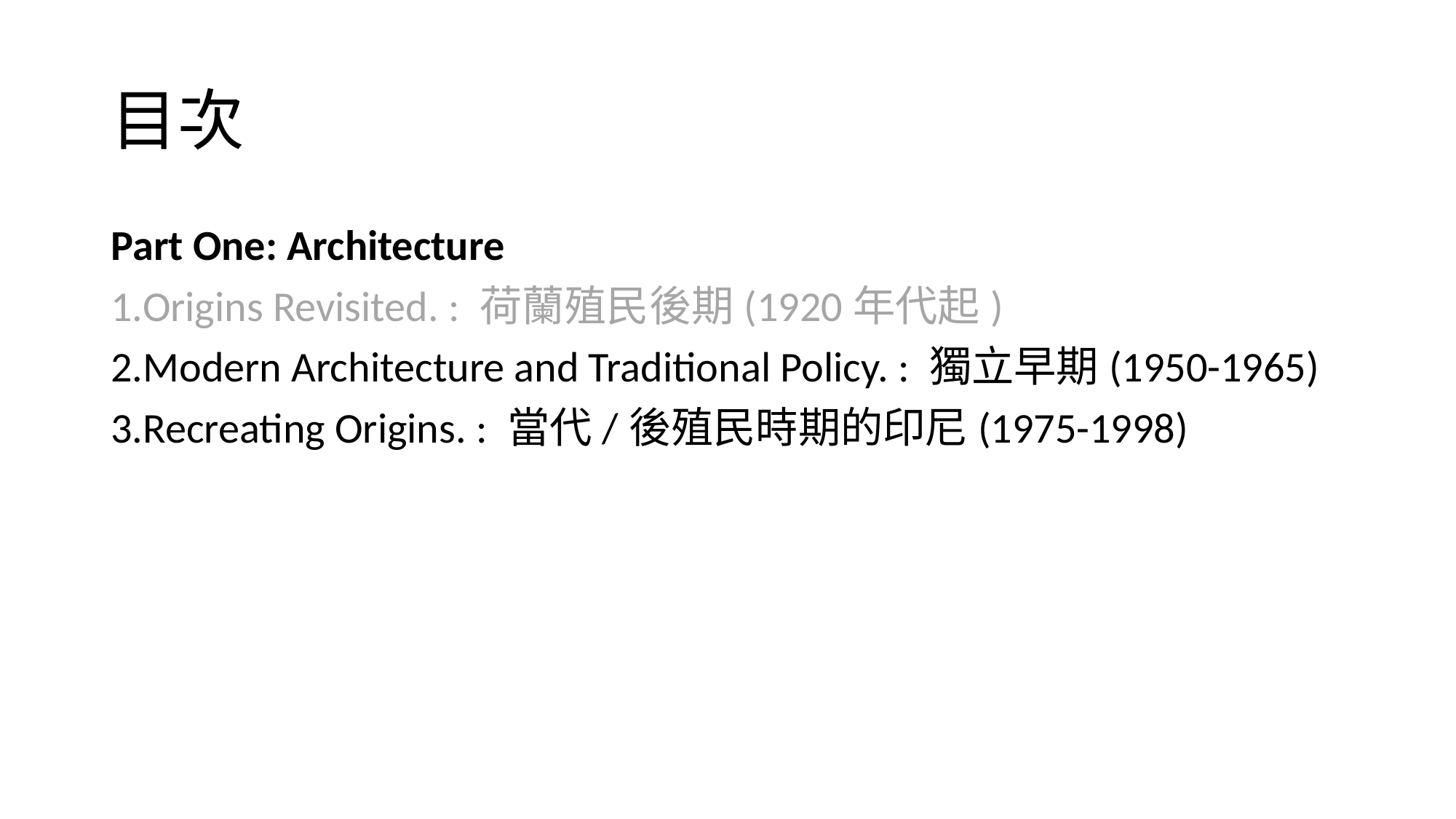

# 目次
Part One: Architecture
1.Origins Revisited. : 荷蘭殖民後期(1920年代起)
2.Modern Architecture and Traditional Policy. : 獨立早期(1950-1965)
3.Recreating Origins. : 當代/後殖民時期的印尼(1975-1998)